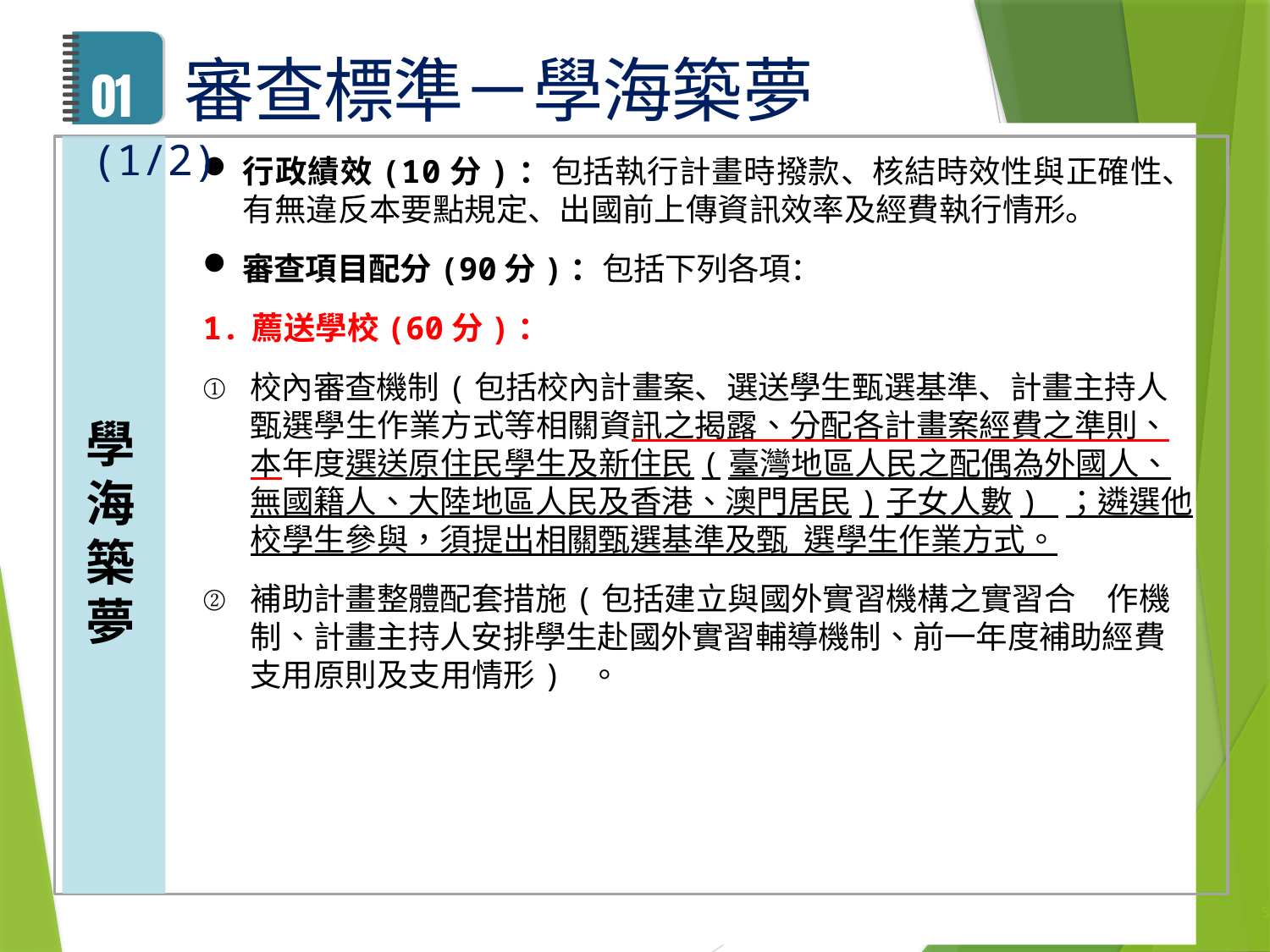

# 01	審查標準－學海築夢(1/2)

行政績效(10分)：包括執行計畫時撥款、核結時效性與正確性、有無違反本要點規定、出國前上傳資訊效率及經費執行情形。
審查項目配分(90分)：包括下列各項：
1.	薦送學校(60分)：
校內審查機制(包括校內計畫案、選送學生甄選基準、計畫主持人甄選學生作業方式等相關資訊之揭露、分配各計畫案經費之準則、本年度選送原住民學生及新住民(臺灣地區人民之配偶為外國人、無國籍人、大陸地區人民及香港、澳門居民)子女人數) ；遴選他校學生參與，須提出相關甄選基準及甄 選學生作業方式。
補助計畫整體配套措施(包括建立與國外實習機構之實習合  作機制、計畫主持人安排學生赴國外實習輔導機制、前一年度補助經費支用原則及支用情形) 。

學海築夢
•	執行計畫時撥款
•	核結時效性與正確性
•	有無違反本要點規定
•	出國前上傳資訊效率
•	經費執行情形

5